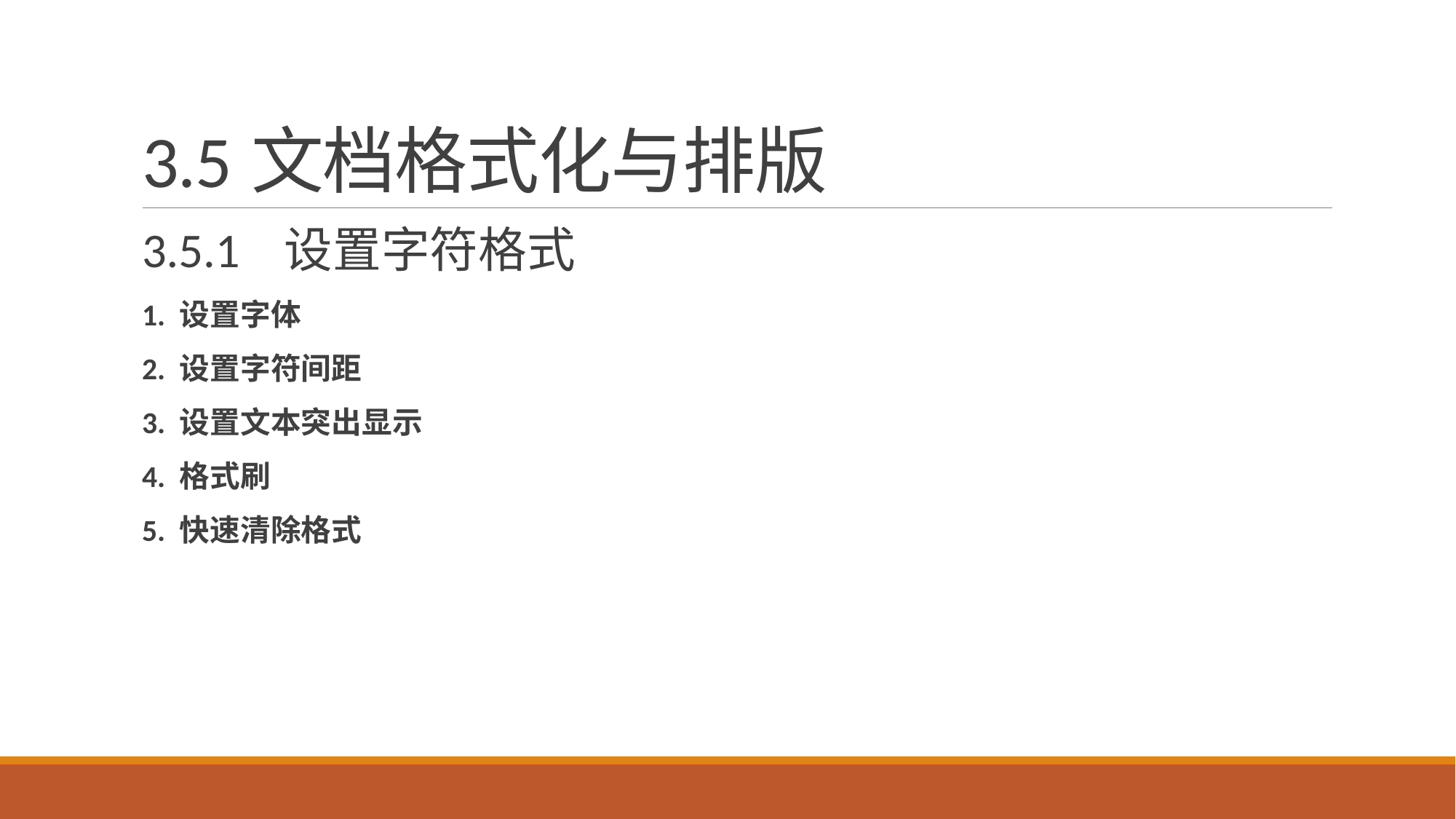

# 3.5	文档格式化与排版
3.5.1   设置字符格式
1. 设置字体
2. 设置字符间距
3. 设置文本突出显示
4. 格式刷
5. 快速清除格式